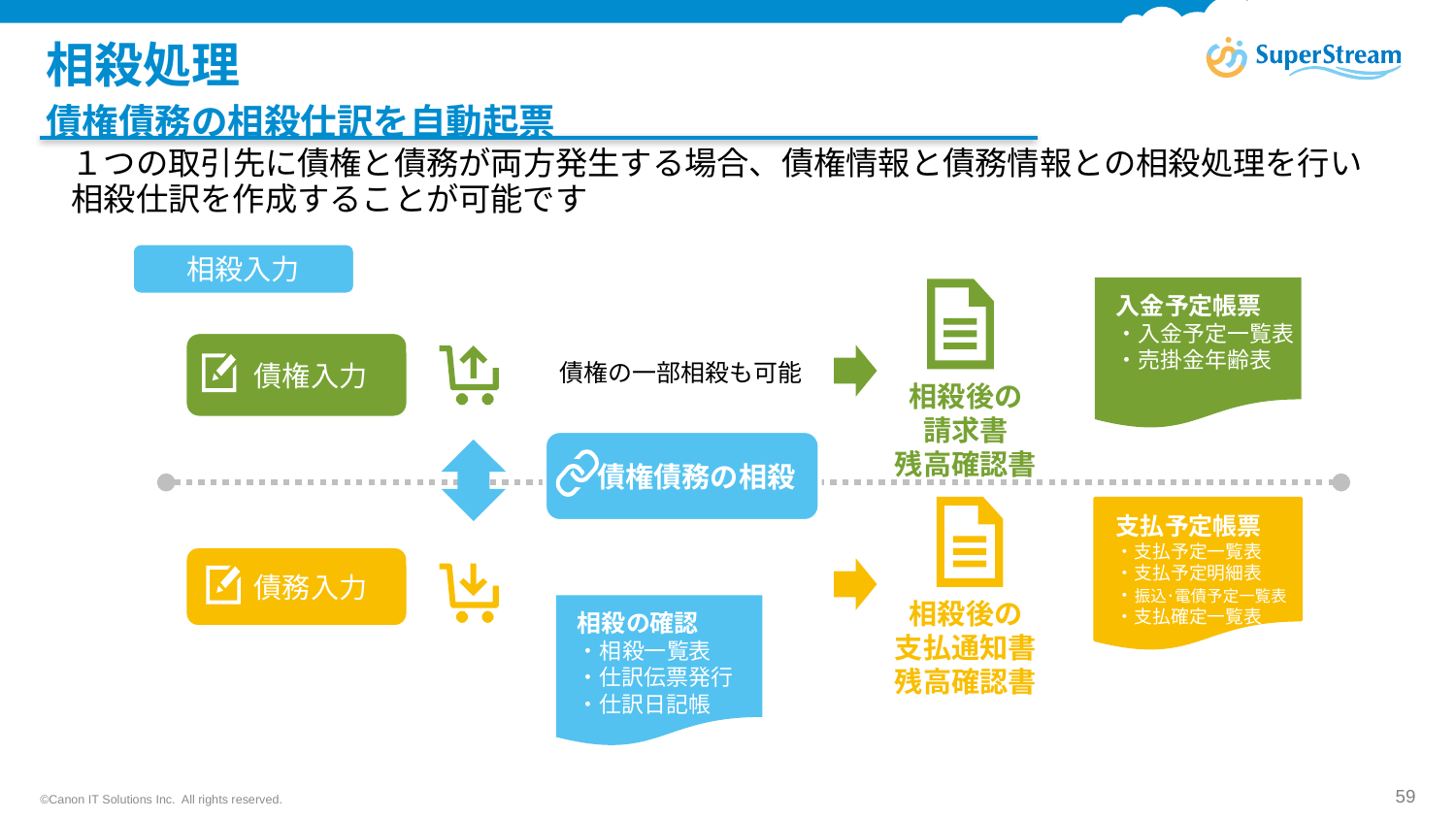

# 相殺処理
債権債務の相殺仕訳を自動起票

１つの取引先に債権と債務が両方発生する場合、債権情報と債務情報との相殺処理を行い
相殺仕訳を作成することが可能です

相殺入力
入金予定帳票
・入金予定一覧表
・売掛金年齢表

　債権入力

債権の一部相殺も可能

相殺後の
請求書
残高確認書
　債権債務の相殺

支払予定帳票
・支払予定一覧表
・支払予定明細表
・振込･電債予定一覧表
・支払確定一覧表
　債務入力

相殺の確認
・相殺一覧表
・仕訳伝票発行
・仕訳日記帳

相殺後の
支払通知書
残高確認書
©Canon IT Solutions Inc.  All rights reserved.
59